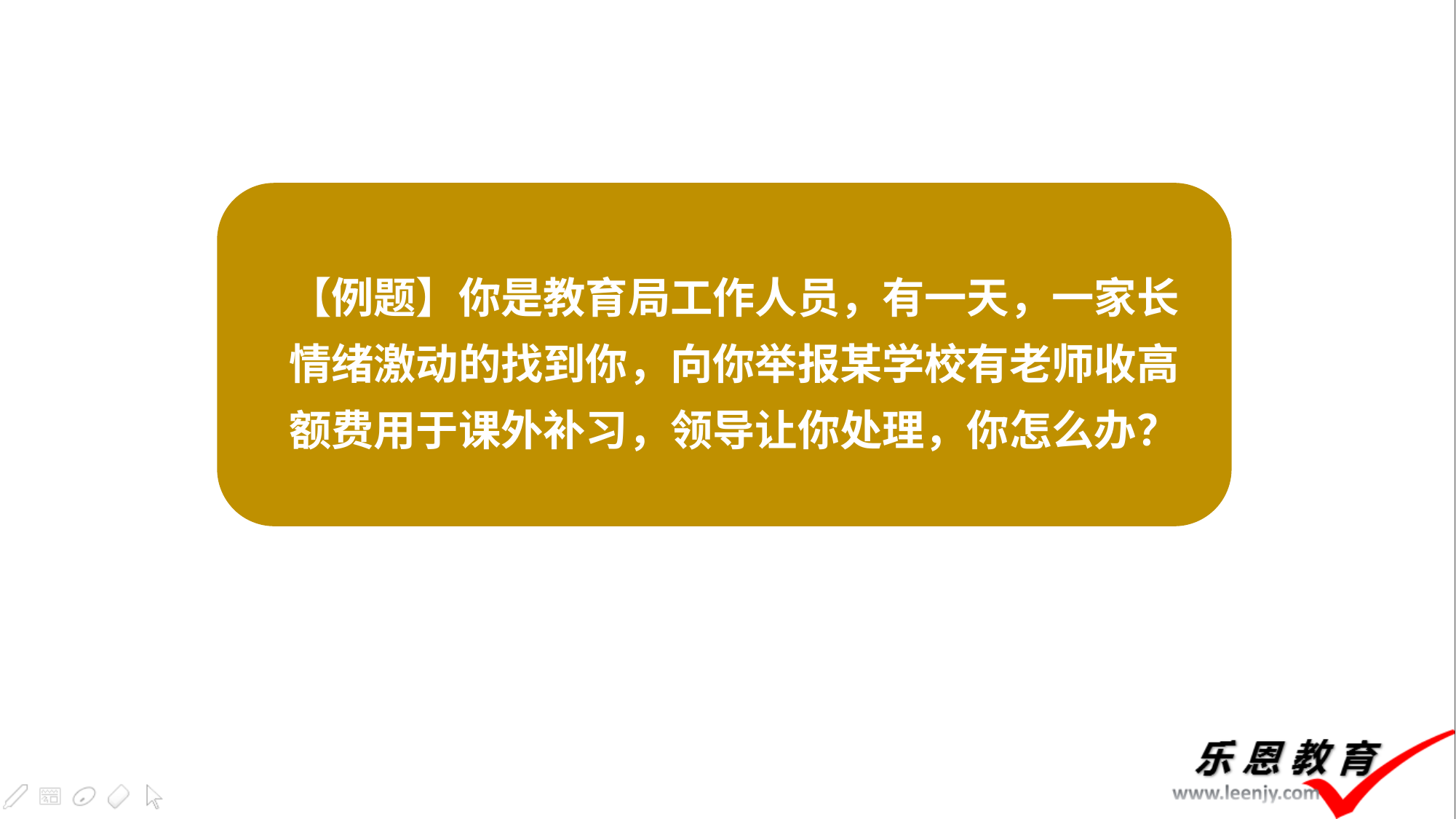

【例题】你是教育局工作人员，有一天，一家长情绪激动的找到你，向你举报某学校有老师收高额费用于课外补习，领导让你处理，你怎么办？